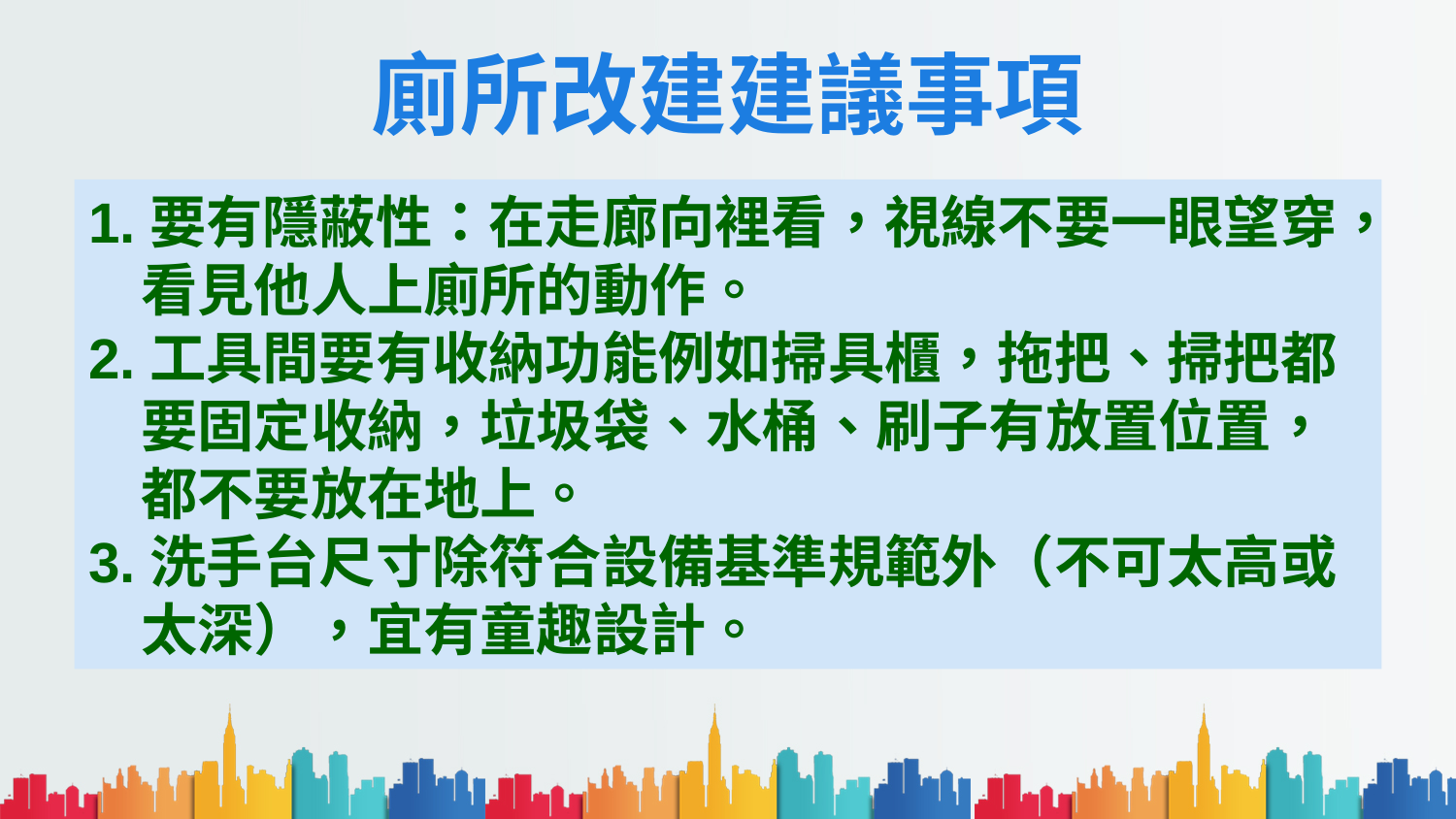

# 廁所改建建議事項
1.要有隱蔽性：在走廊向裡看，視線不要一眼望穿，
   看見他人上廁所的動作。
2.工具間要有收納功能例如掃具櫃，拖把、掃把都
   要固定收納，垃圾袋、水桶、刷子有放置位置，
   都不要放在地上。
3.洗手台尺寸除符合設備基準規範外（不可太高或
   太深），宜有童趣設計。
85%
60%
55%
40%